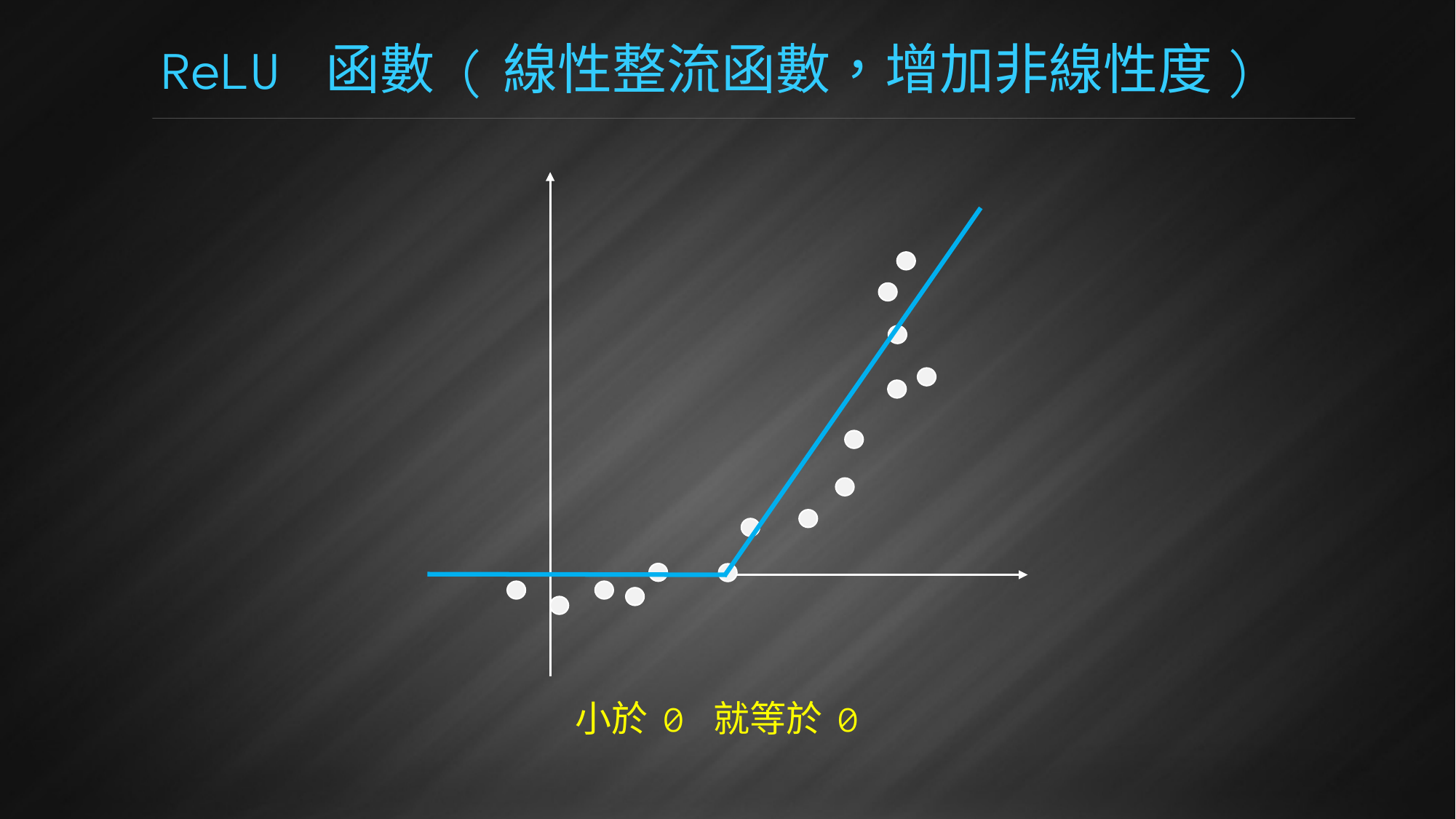

# ReLU 函數 (線性整流函數，增加非線性度)

小於 0 就等於 0